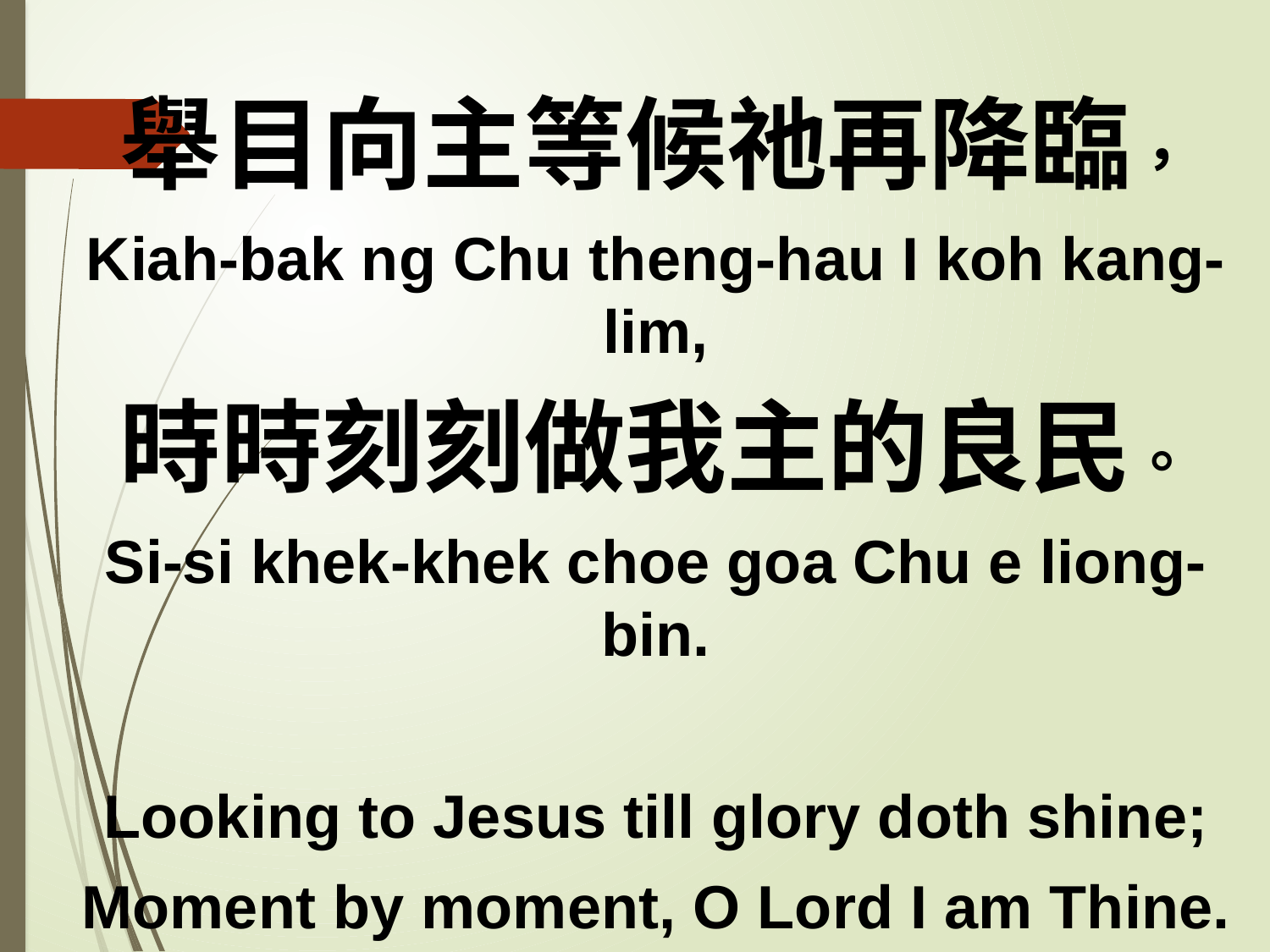

舉目向主等候祂再降臨，
Kiah-bak ng Chu theng-hau I koh kang-lim,
時時刻刻做我主的良民。
Si-si khek-khek choe goa Chu e liong-bin.

Looking to Jesus till glory doth shine;
Moment by moment, O Lord I am Thine.